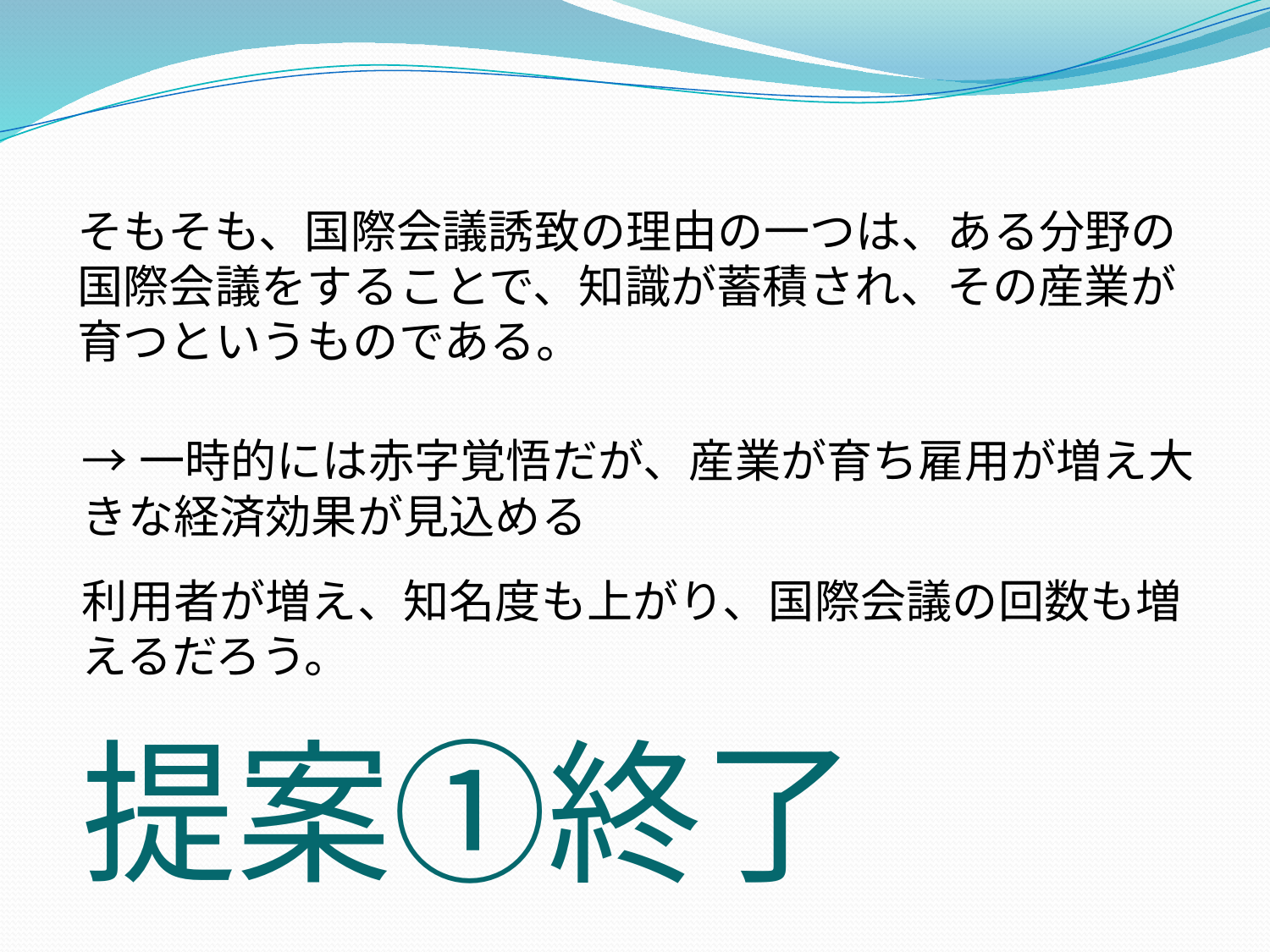

そもそも、国際会議誘致の理由の一つは、ある分野の国際会議をすることで、知識が蓄積され、その産業が育つというものである。
→一時的には赤字覚悟だが、産業が育ち雇用が増え大きな経済効果が見込める

利用者が増え、知名度も上がり、国際会議の回数も増えるだろう。
提案①終了